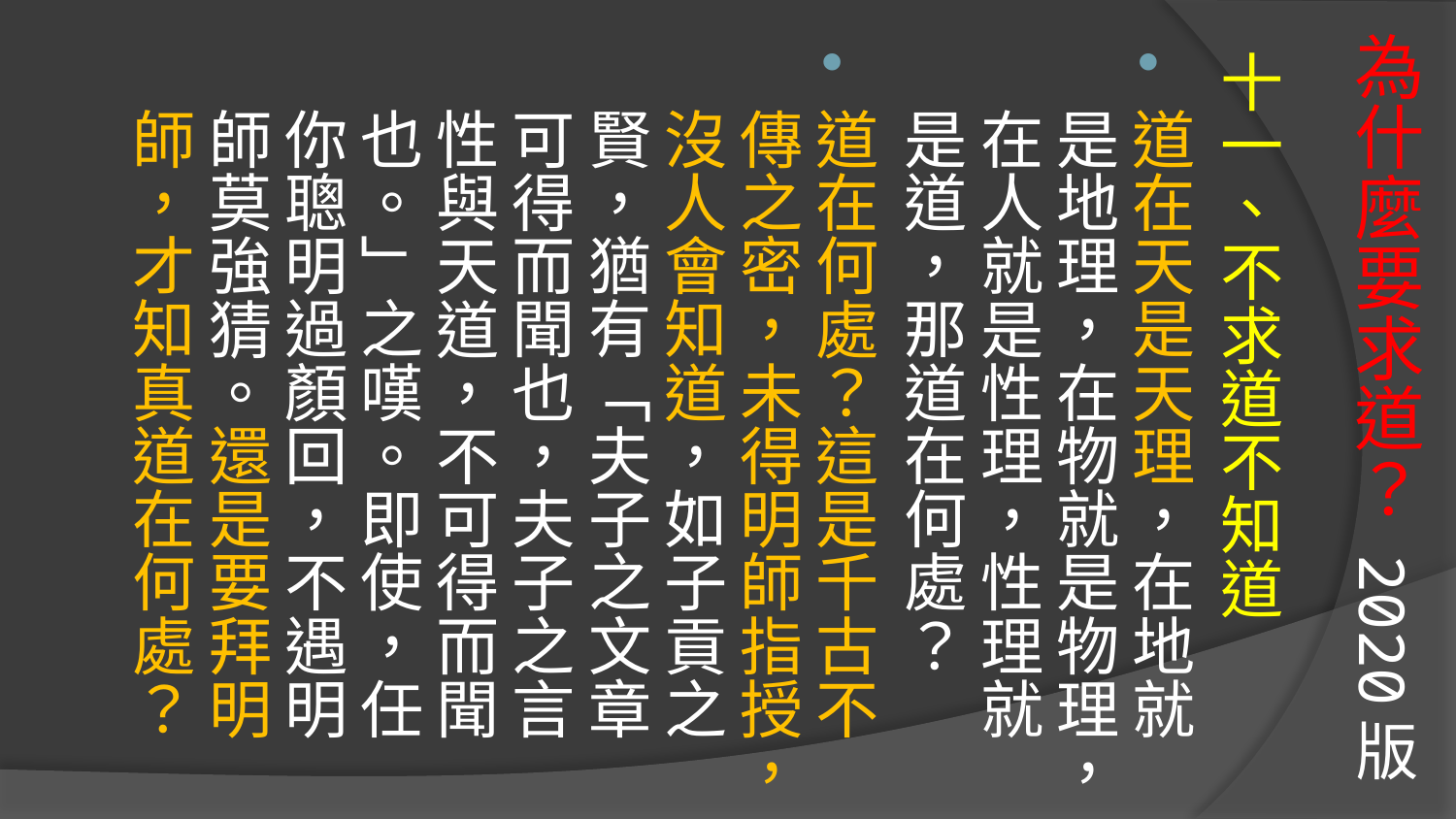

# 為什麼要求道？ 2020版
十一、不求道不知道
道在天是天理，在地就是地理，在物就是物理，在人就是性理，性理就是道，那道在何處？
道在何處？這是千古不傳之密，未得明師指授，沒人會知道，如子貢之賢，猶有「夫子之文章可得而聞也，夫子之言性與天道，不可得而聞也。」之嘆。即使，任你聰明過顏回，不遇明師莫強猜。還是要拜明師，才知真道在何處？